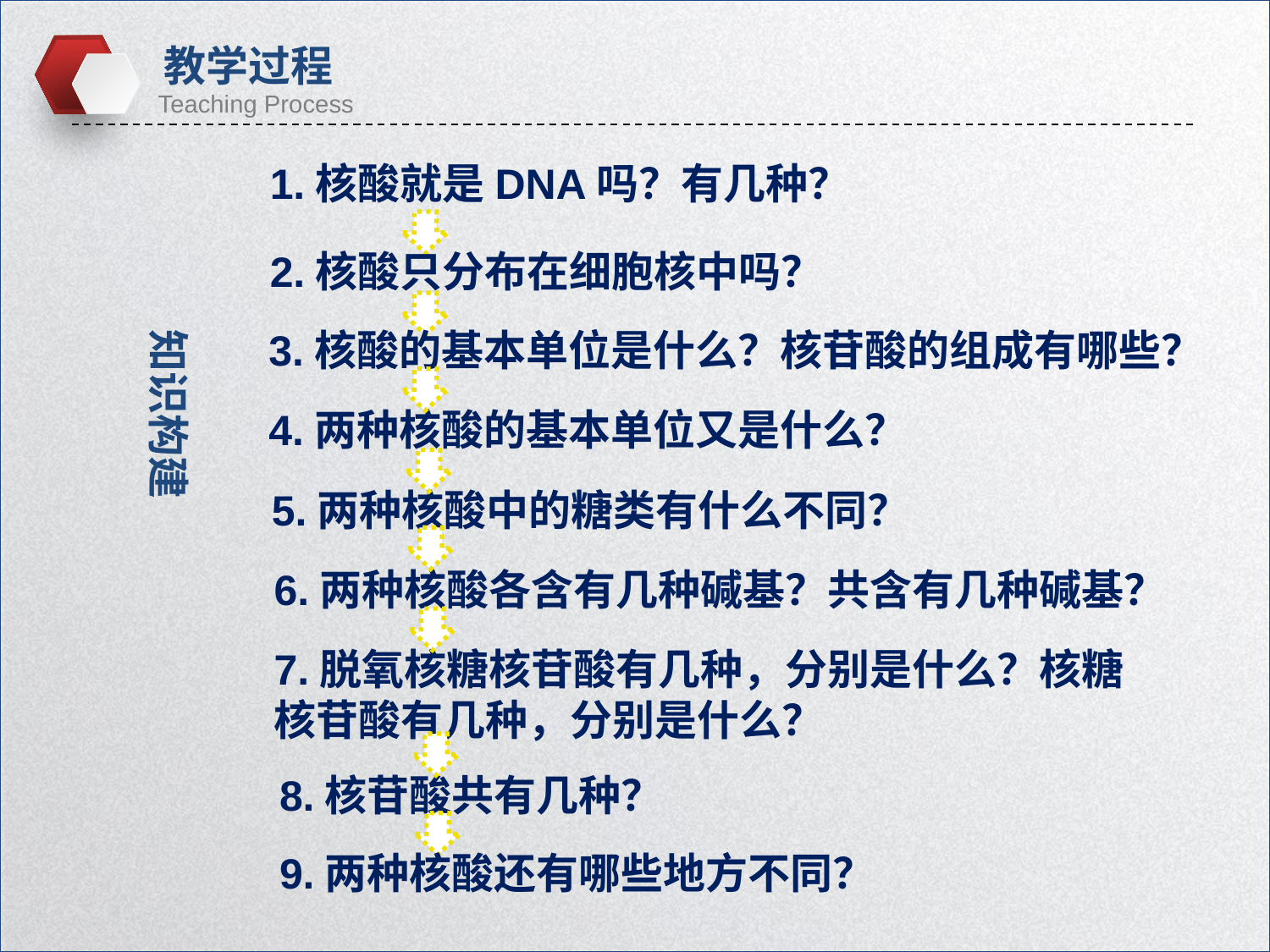

1.核酸就是DNA吗？有几种？

2.核酸只分布在细胞核中吗？

知识构建
3.核酸的基本单位是什么？核苷酸的组成有哪些？

4.两种核酸的基本单位又是什么？

5.两种核酸中的糖类有什么不同？

6.两种核酸各含有几种碱基？共含有几种碱基？

7.脱氧核糖核苷酸有几种，分别是什么？核糖核苷酸有几种，分别是什么？

8.核苷酸共有几种？

9.两种核酸还有哪些地方不同？